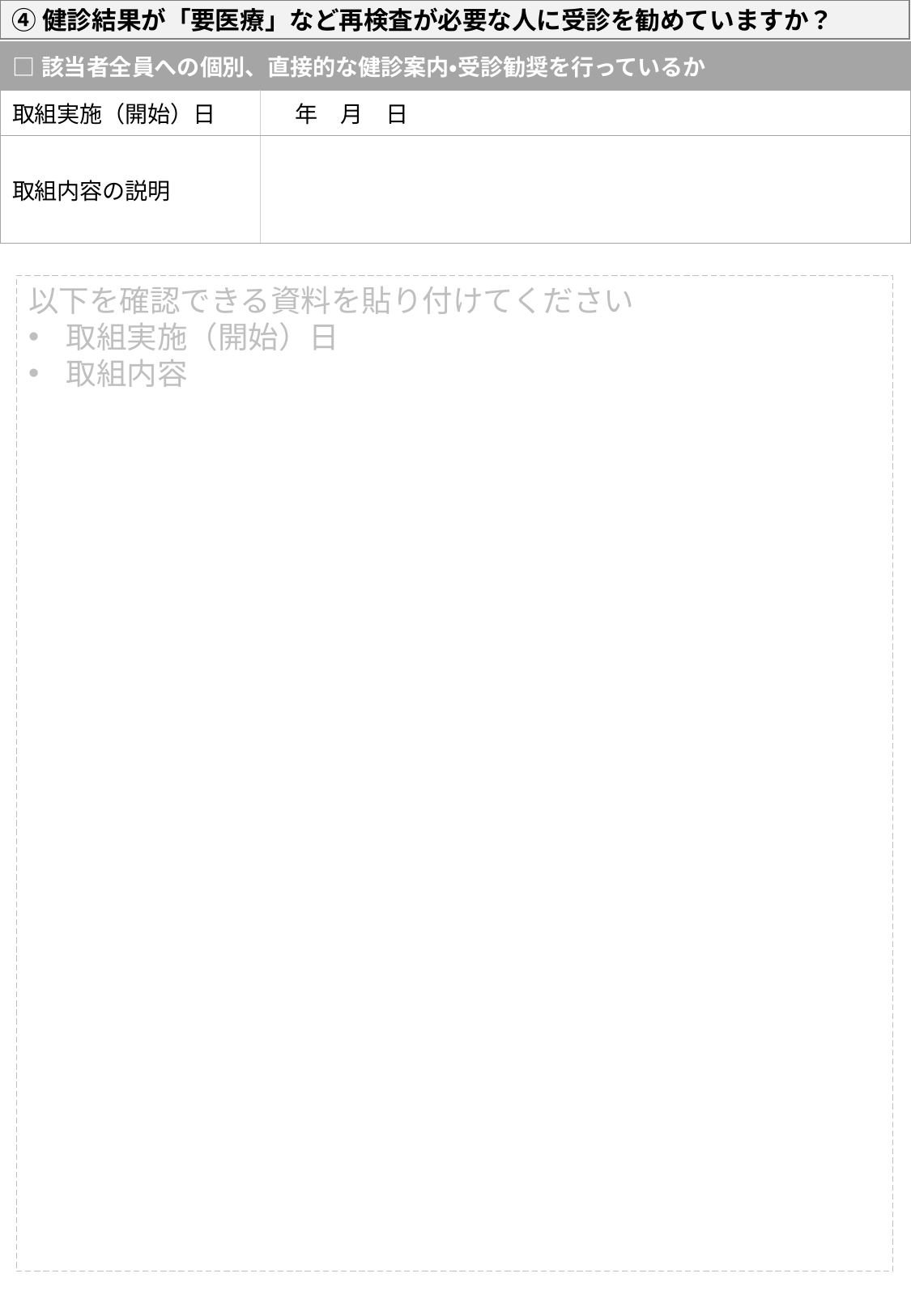

④健診結果が「要医療」など再検査が必要な人に受診を勧めていますか？
| □該当者全員への個別、直接的な健診案内・受診勧奨を行っているか |  |
| --- | --- |
| 取組実施（開始）日 | 年　月　日 |
| 取組内容の説明 |  |
事業所にて添付された資料の内容について詳しくご説明ください。
（ご自由に文言を変えてください。）
以下を確認できる資料を貼り付けてください
取組実施（開始）日
取組内容

該当者氏名はマスキングしてご提出ください。
【①②⑤以外 各項目共通】
毎年定期的に取組みを実施している場合で、直近の取組実施月が申請月から6か月以内の場合は、直近2年分の資料をご提出ください。

例）取組み実施月：毎年4月
　　申請月：8月
　　➡直近分のみだと取組期間6か月未満となるため、直近2年分の取組実績資料を添付